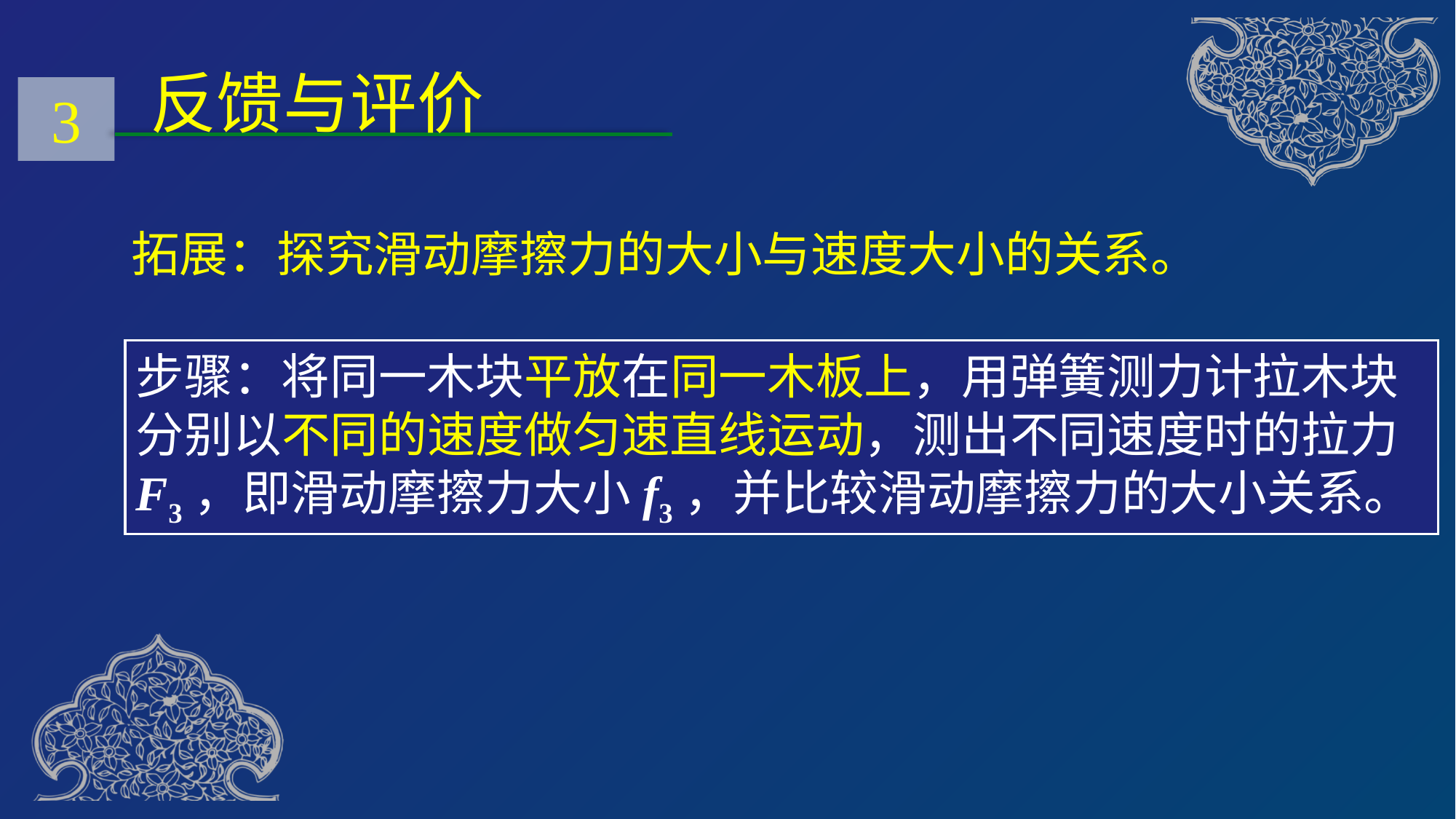

反馈与评价

3
拓展：探究滑动摩擦力的大小与速度大小的关系。
步骤：将同一木块平放在同一木板上，用弹簧测力计拉木块分别以不同的速度做匀速直线运动，测出不同速度时的拉力F3，即滑动摩擦力大小f3，并比较滑动摩擦力的大小关系。